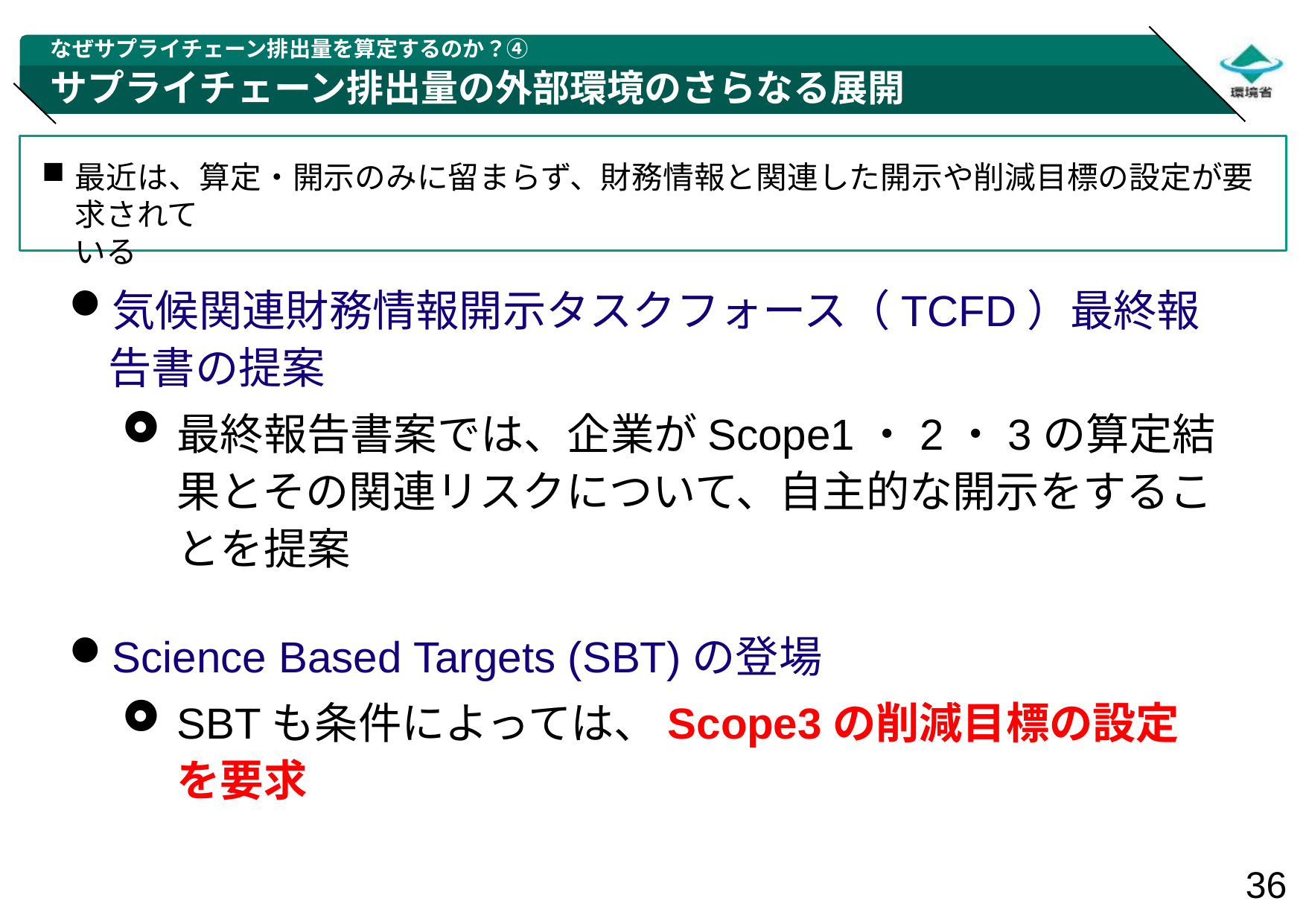

なぜサプライチェーン排出量を算定するのか？④
# サプライチェーン排出量の外部環境のさらなる展開
最近は、算定・開示のみに留まらず、財務情報と関連した開示や削減目標の設定が要求されて
いる
気候関連財務情報開示タスクフォース（TCFD）最終報告書の提案
最終報告書案では、企業がScope1・2・3の算定結果とその関連リスクについて、自主的な開示をすることを提案

Science Based Targets (SBT)の登場
SBTも条件によっては、Scope3の削減目標の設定を要求